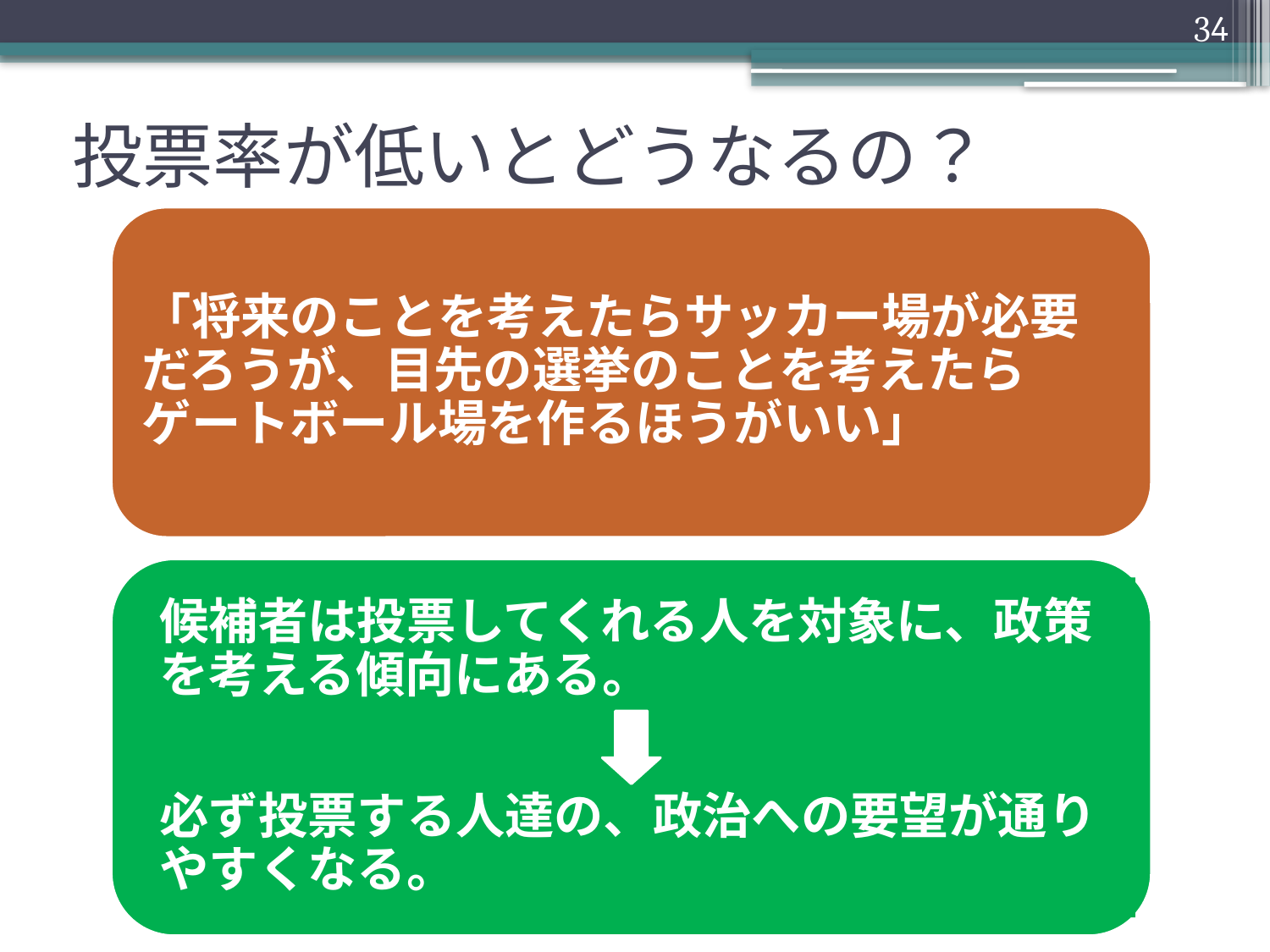

34
# 投票率が低いとどうなるの？

「将来のことを考えたらサッカー場が必要だろうが、目先の選挙のことを考えたらゲートボール場を作るほうがいい」

候補者は投票してくれる人を対象に、政策を考える傾向にある。

必ず投票する人達の、政治への要望が通りやすくなる。